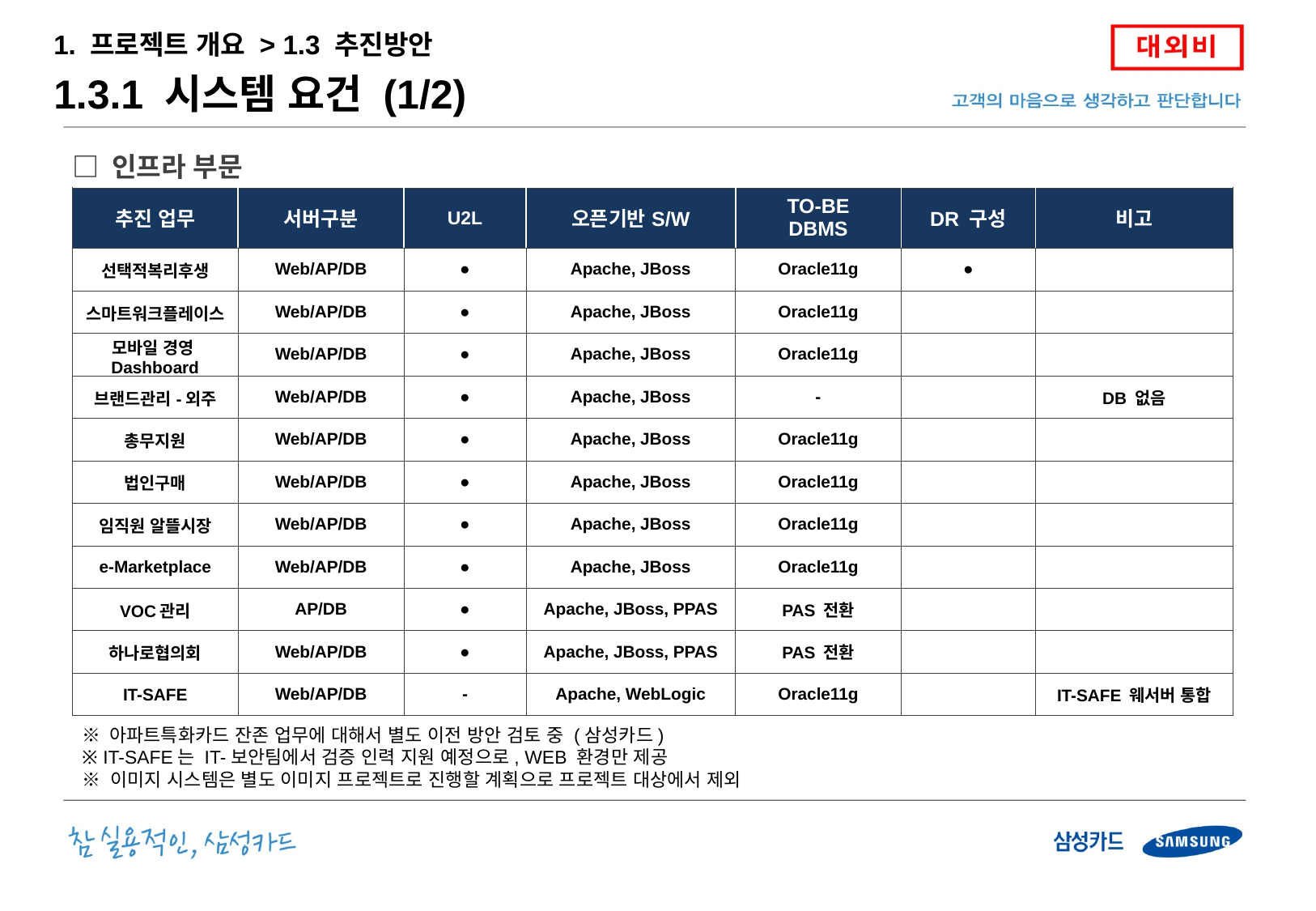

1. 프로젝트 개요 > 1.3 추진방안
1.3.1 시스템 요건 (1/2)
□ 인프라 부문
| 추진 업무 | 서버구분 | U2L | 오픈기반S/W | TO-BE DBMS | DR 구성 | 비고 |
| --- | --- | --- | --- | --- | --- | --- |
| 선택적복리후생 | Web/AP/DB | ● | Apache, JBoss | Oracle11g | ● |  |
| 스마트워크플레이스 | Web/AP/DB | ● | Apache, JBoss | Oracle11g |  |  |
| 모바일 경영Dashboard | Web/AP/DB | ● | Apache, JBoss | Oracle11g |  |  |
| 브랜드관리-외주 | Web/AP/DB | ● | Apache, JBoss | - |  | DB 없음 |
| 총무지원 | Web/AP/DB | ● | Apache, JBoss | Oracle11g |  |  |
| 법인구매 | Web/AP/DB | ● | Apache, JBoss | Oracle11g |  |  |
| 임직원 알뜰시장 | Web/AP/DB | ● | Apache, JBoss | Oracle11g |  |  |
| e-Marketplace | Web/AP/DB | ● | Apache, JBoss | Oracle11g |  |  |
| VOC관리 | AP/DB | ● | Apache, JBoss, PPAS | PAS 전환 |  |  |
| 하나로협의회 | Web/AP/DB | ● | Apache, JBoss, PPAS | PAS 전환 |  |  |
| IT-SAFE | Web/AP/DB | - | Apache, WebLogic | Oracle11g |  | IT-SAFE 웨서버 통합 |
※ 아파트특화카드 잔존 업무에 대해서 별도 이전 방안 검토 중 (삼성카드)
※ IT-SAFE는 IT-보안팀에서 검증 인력 지원 예정으로, WEB 환경만 제공
※ 이미지 시스템은 별도 이미지 프로젝트로 진행할 계획으로 프로젝트 대상에서 제외